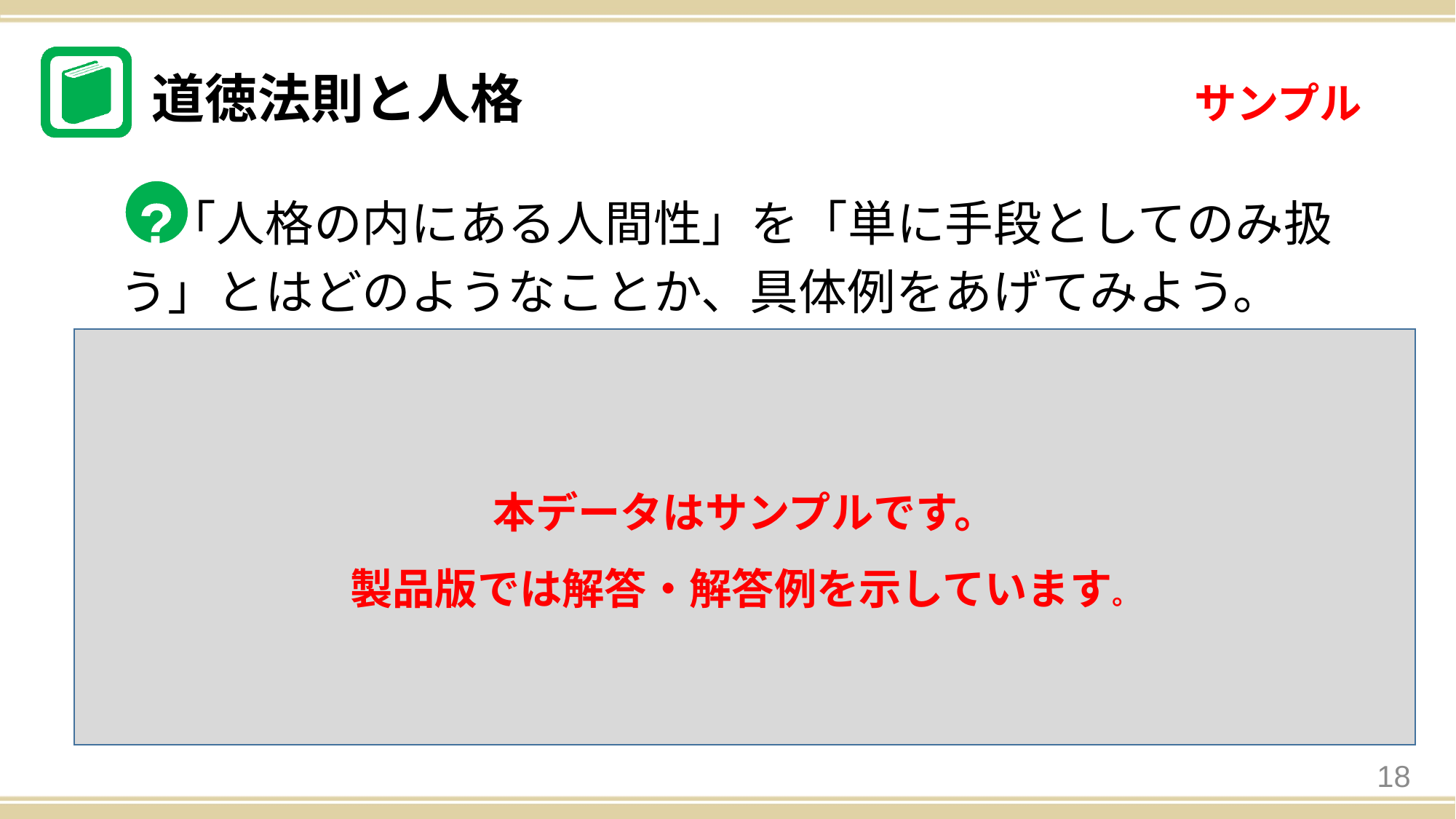

道徳法則と人格
　「人格の内にある人間性」を「単に手段としてのみ扱う」とはどのようなことか、具体例をあげてみよう。
?
本データはサンプルです。
製品版では解答・解答例を示しています。